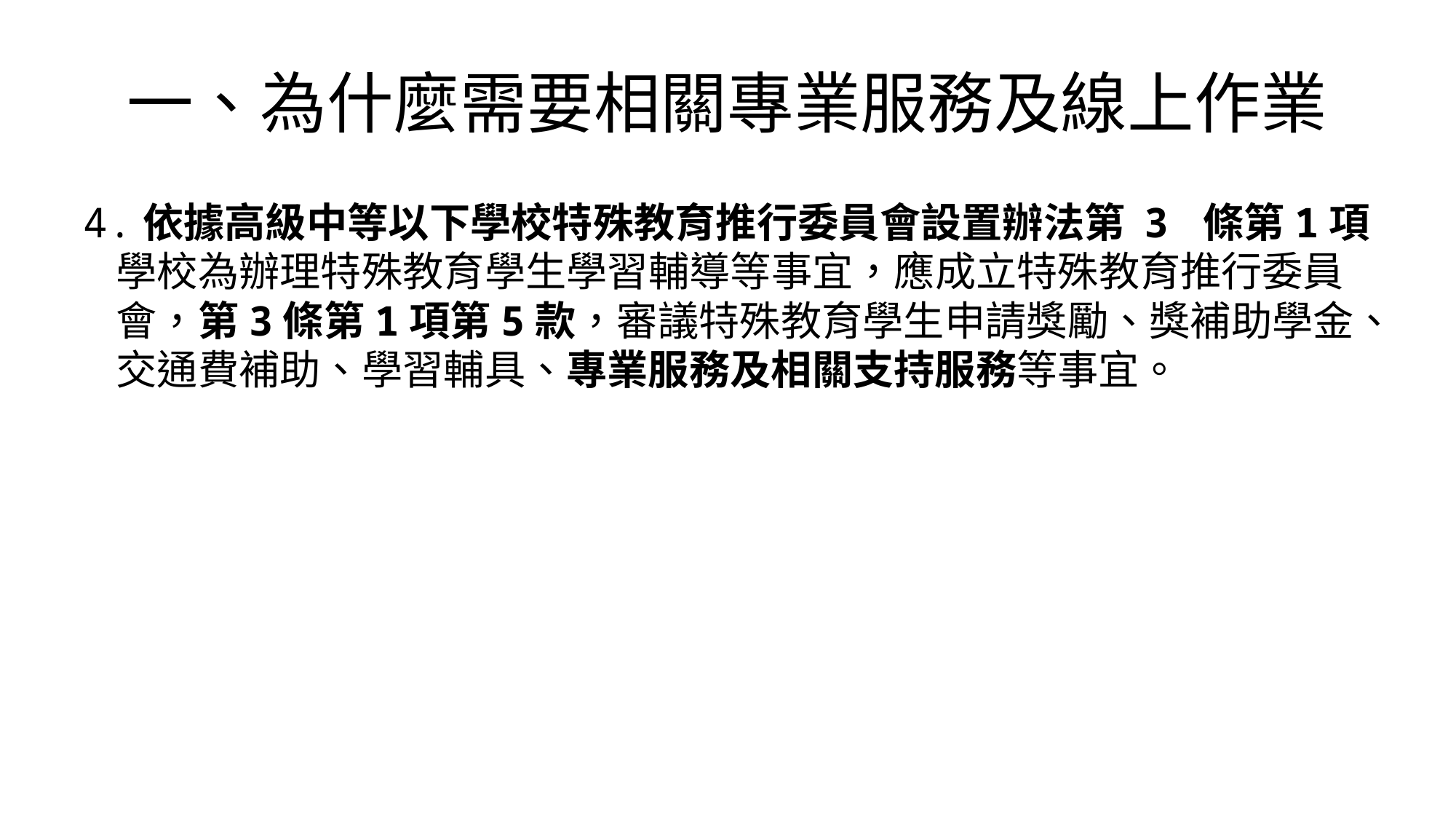

# 一、為什麼需要相關專業服務及線上作業
4.依據高級中等以下學校特殊教育推行委員會設置辦法第 3 條第1項學校為辦理特殊教育學生學習輔導等事宜，應成立特殊教育推行委員會，第3條第1項第5款，審議特殊教育學生申請獎勵、獎補助學金、交通費補助、學習輔具、專業服務及相關支持服務等事宜。